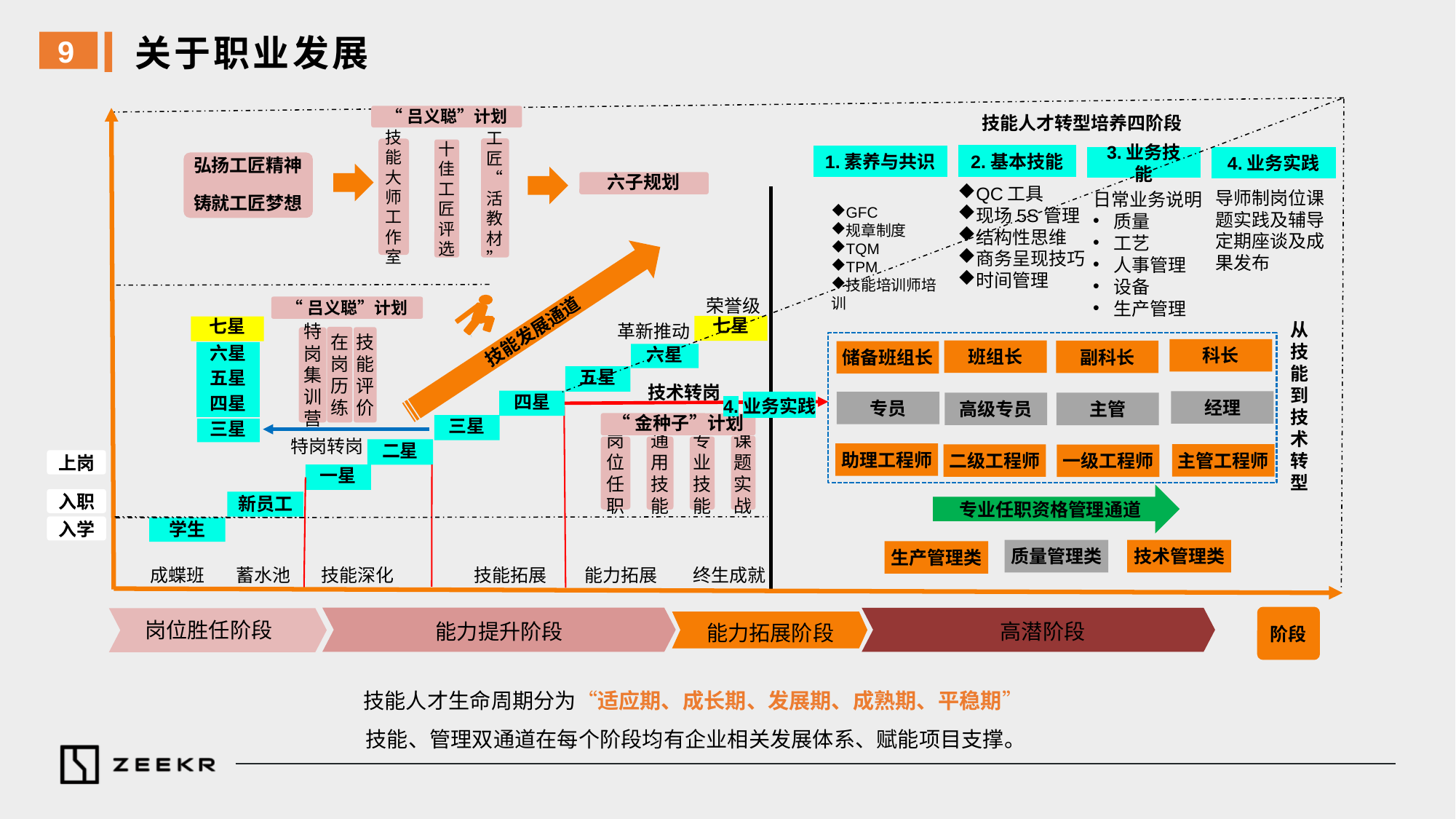

关于职业发展
9

“吕义聪”计划
技能人才转型培养四阶段
工匠“活教材”
技能大师工作室
十佳工匠评选
2.基本技能
1.素养与共识
3.业务技能
4.业务实践
弘扬工匠精神

铸就工匠梦想

六子规划
QC工具
现场5S管理
结构性思维
商务呈现技巧
时间管理
导师制岗位课题实践及辅导
定期座谈及成果发布
日常业务说明
质量
工艺
人事管理
设备
生产管理
GFC
规章制度
TQM
TPM
技能培训师培训
荣誉级

“吕义聪”计划
技能发展通道
从技能到技术转型
革新推动
七星
七星
在岗历练
技能评价
特岗集训营

科长
班组长
副科长
储备班组长
经理
专员
高级专员
主管
助理工程师
主管工程师
二级工程师
一级工程师
六星
六星
五星
五星
技术转岗
四星
四星
“金种子”计划
三星
三星
特岗转岗
课题实战
岗位任职
通用技能
专业技能
二星
上岗
一星
专业任职资格管理通道
入职
新员工
入学
学生
质量管理类
技术管理类
生产管理类
成蝶班
蓄水池
技能深化
技能拓展
能力拓展
终生成就
阶段

岗位胜任阶段
能力提升阶段
高潜阶段
能力拓展阶段
4.业务实践
技能人才生命周期分为“适应期、成长期、发展期、成熟期、平稳期”
技能、管理双通道在每个阶段均有企业相关发展体系、赋能项目支撑。